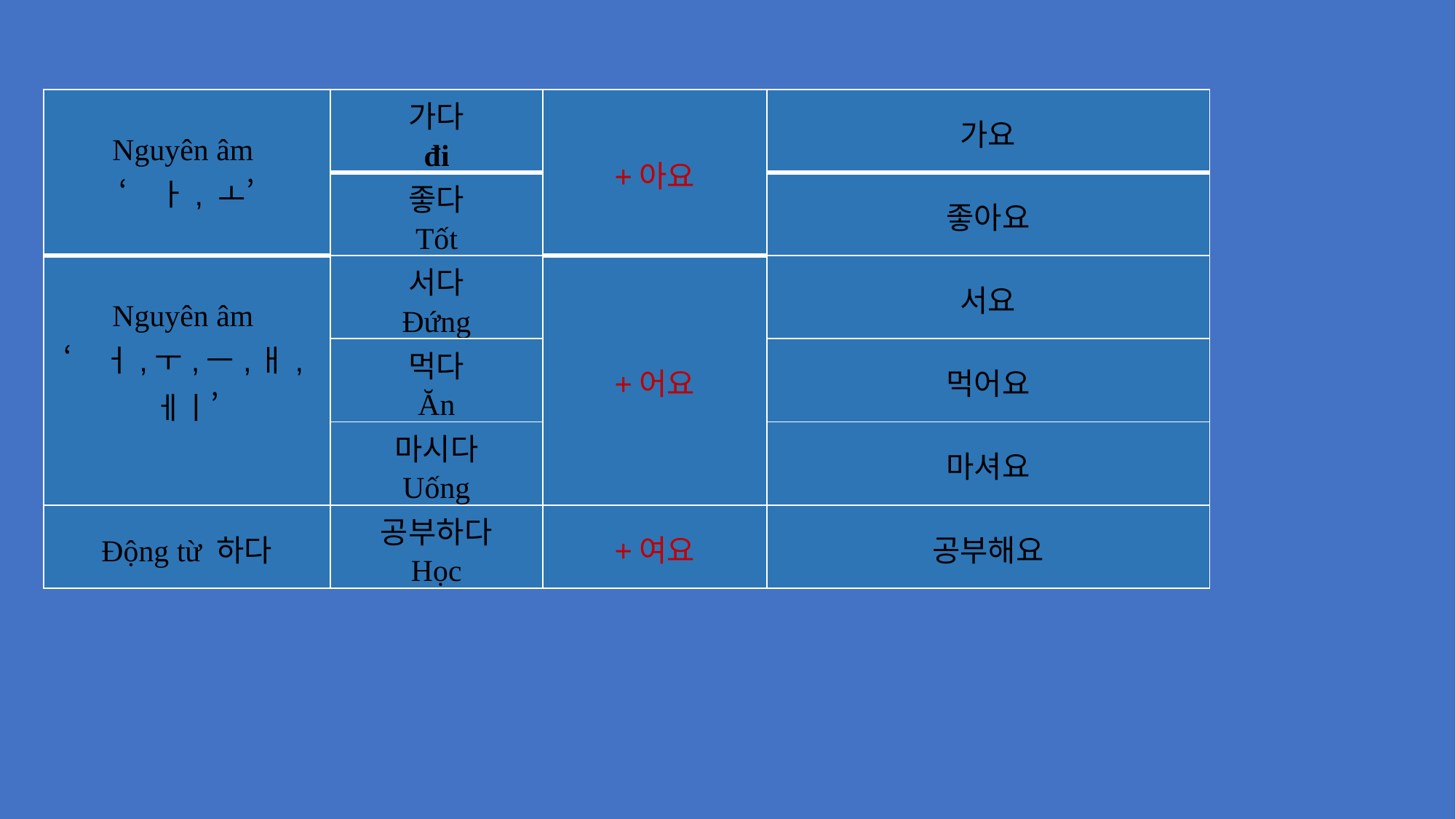

| Nguyên âm ‘ㅏ, ㅗ’ | 가다 đi | +아요 | 가요 |
| --- | --- | --- | --- |
|  | 좋다 Tốt |  | 좋아요 |
| Nguyên âm ‘ㅓ,ㅜ,ㅡ,ㅐ,ㅔㅣ’ | 서다 Đứng | +어요 | 서요 |
|  | 먹다 Ăn |  | 먹어요 |
|  | 마시다 Uống |  | 마셔요 |
| Động từ 하다 | 공부하다 Học | +여요 | 공부해요 |